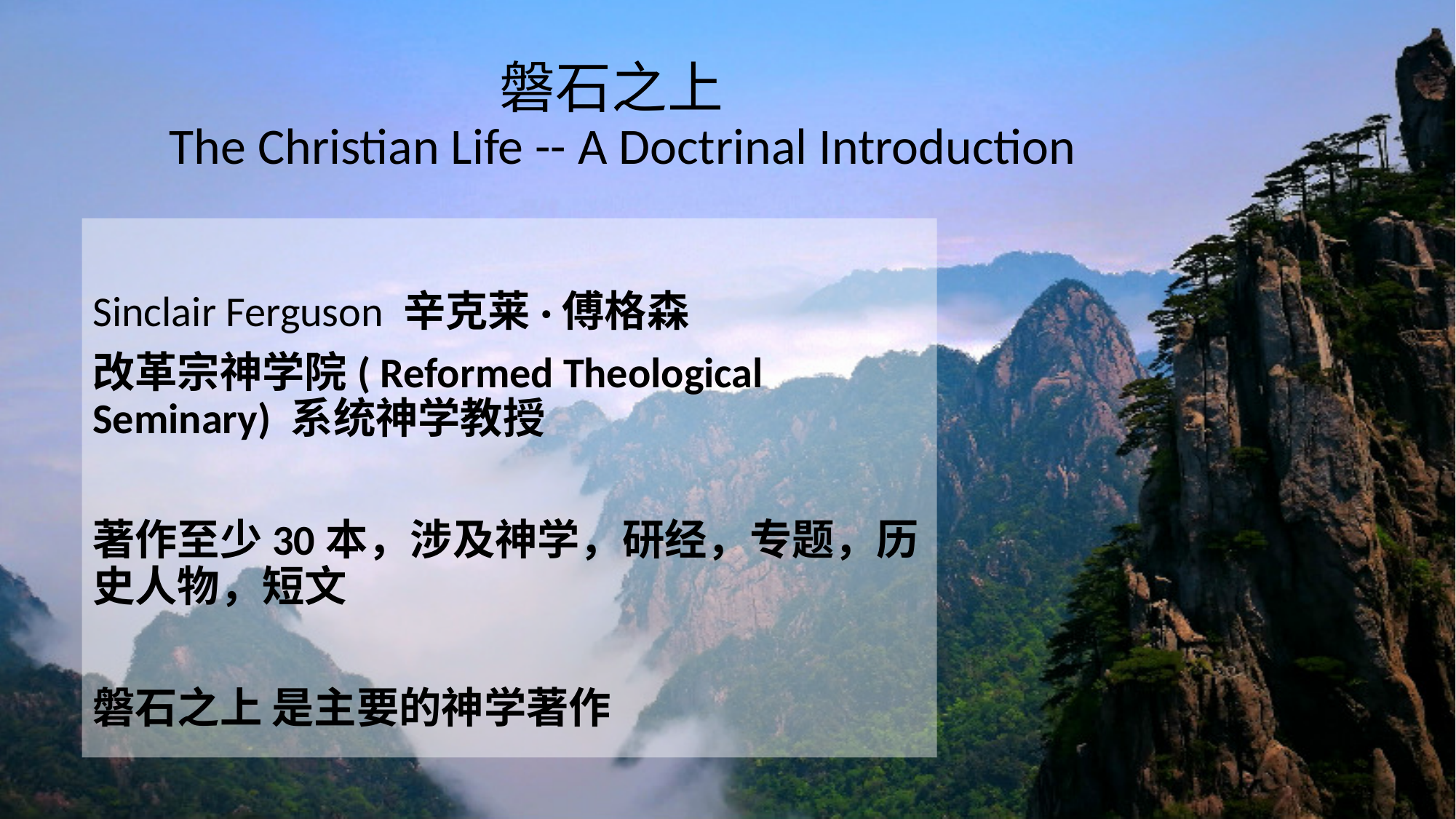

# 磐石之上 The Christian Life -- A Doctrinal Introduction

Sinclair Ferguson 辛克莱·傅格森
改革宗神学院( Reformed Theological Seminary) 系统神学教授

著作至少30本，涉及神学，研经，专题，历史人物，短文

磐石之上 是主要的神学著作